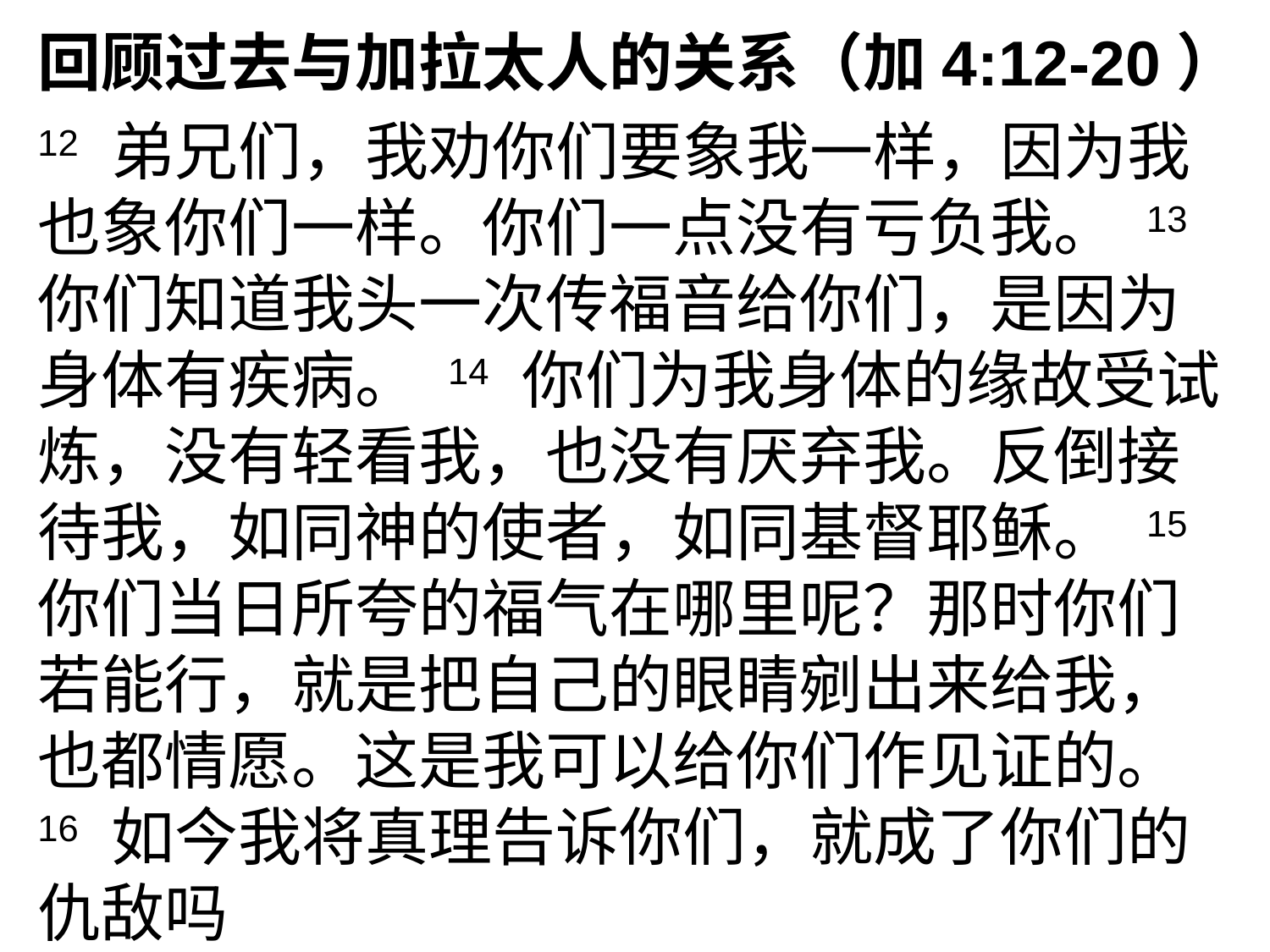

回顾过去与加拉太人的关系（加4:12-20）
12 弟兄们，我劝你们要象我一样，因为我也象你们一样。你们一点没有亏负我。 13 你们知道我头一次传福音给你们，是因为身体有疾病。 14 你们为我身体的缘故受试炼，没有轻看我，也没有厌弃我。反倒接待我，如同神的使者，如同基督耶稣。 15 你们当日所夸的福气在哪里呢？那时你们若能行，就是把自己的眼睛剜出来给我，也都情愿。这是我可以给你们作见证的。 16 如今我将真理告诉你们，就成了你们的仇敌吗